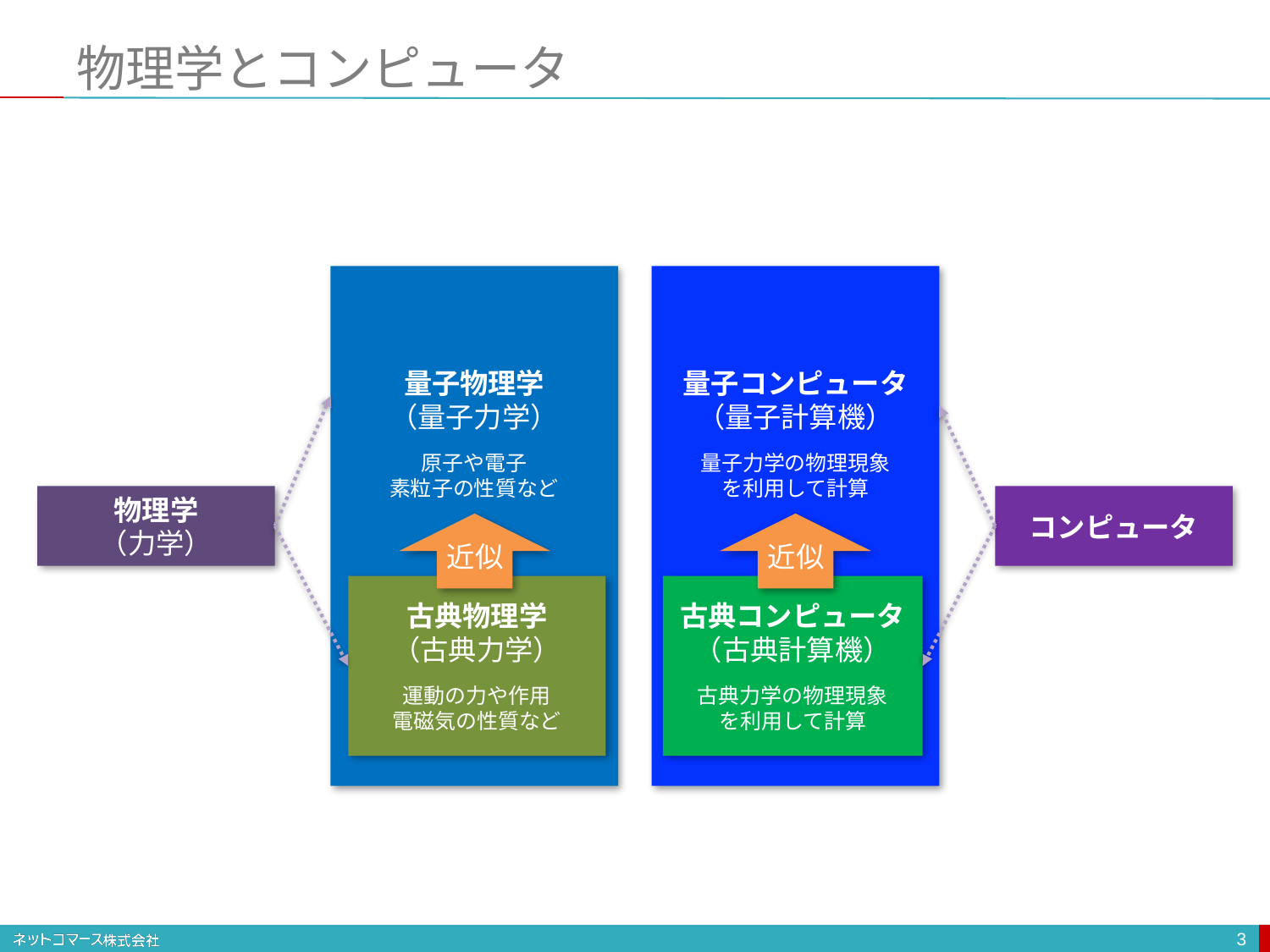

# 物理学とコンピュータ
量子物理学
（量子力学）

原子や電子
素粒子の性質など

量子コンピュータ
（量子計算機）

量子力学の物理現象
を利用して計算

物理学
（力学）
コンピュータ

近似
近似
古典物理学
（古典力学）

運動の力や作用
電磁気の性質など
古典コンピュータ
（古典計算機）

古典力学の物理現象
を利用して計算
3